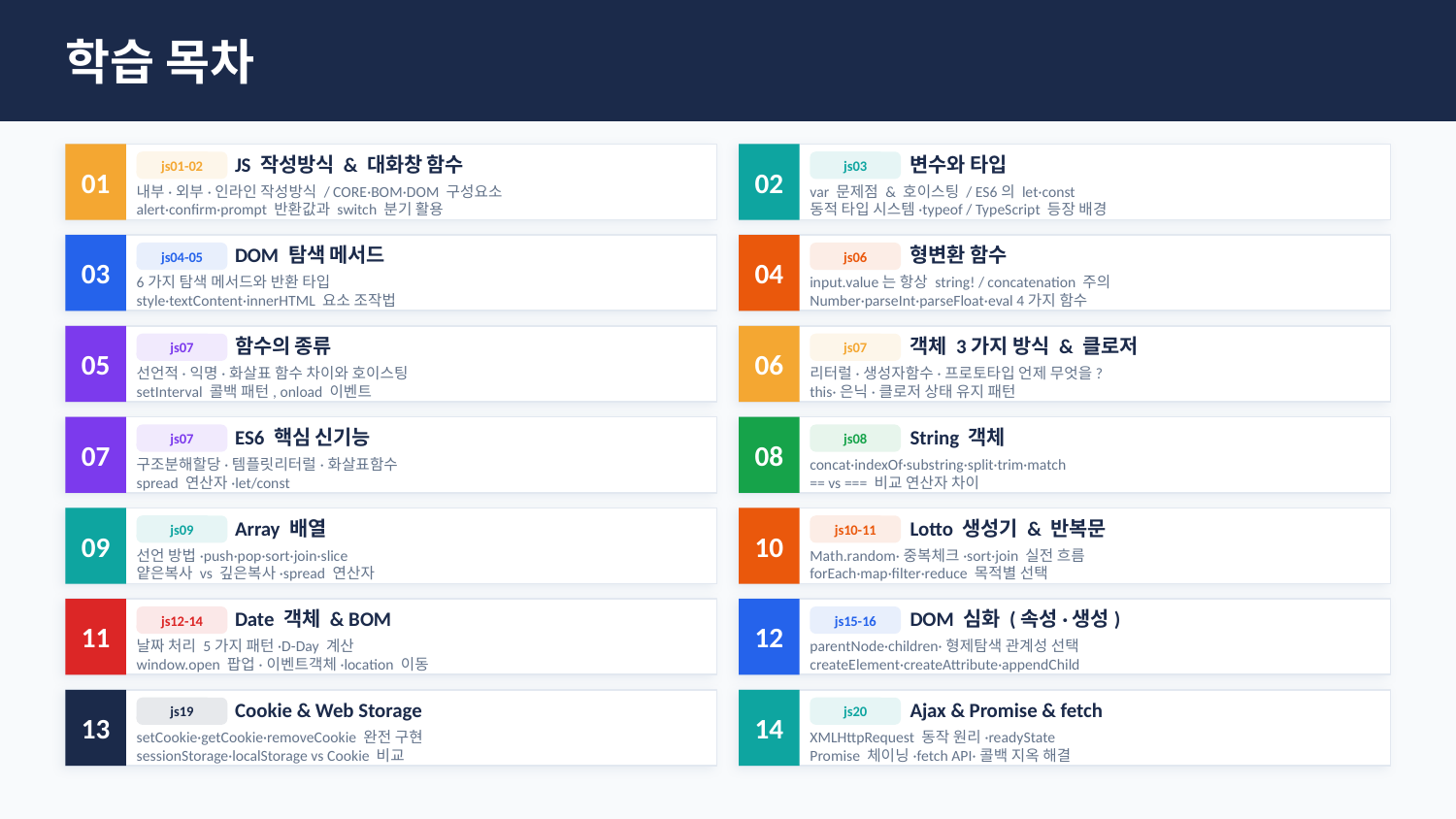

학습 목차

01

02
JS 작성방식 & 대화창 함수
변수와 타입

js01-02

js03
내부·외부·인라인 작성방식 / CORE·BOM·DOM 구성요소
alert·confirm·prompt 반환값과 switch 분기 활용
var 문제점 & 호이스팅 / ES6의 let·const
동적 타입 시스템·typeof / TypeScript 등장 배경

03

04
DOM 탐색 메서드
형변환 함수

js04-05

js06
6가지 탐색 메서드와 반환 타입
style·textContent·innerHTML 요소 조작법
input.value는 항상 string! / concatenation 주의
Number·parseInt·parseFloat·eval 4가지 함수

05

06
함수의 종류
객체 3가지 방식 & 클로저

js07

js07
선언적·익명·화살표 함수 차이와 호이스팅
setInterval 콜백 패턴, onload 이벤트
리터럴·생성자함수·프로토타입 언제 무엇을?
this·은닉·클로저 상태 유지 패턴

07

08
ES6 핵심 신기능
String 객체

js07

js08
구조분해할당·템플릿리터럴·화살표함수
spread 연산자·let/const
concat·indexOf·substring·split·trim·match
== vs === 비교 연산자 차이

09

10
Array 배열
Lotto 생성기 & 반복문

js09

js10-11
선언 방법·push·pop·sort·join·slice
얕은복사 vs 깊은복사·spread 연산자
Math.random·중복체크·sort·join 실전 흐름
forEach·map·filter·reduce 목적별 선택

11

12
Date 객체 & BOM
DOM 심화 (속성·생성)

js12-14

js15-16
날짜 처리 5가지 패턴·D-Day 계산
window.open 팝업·이벤트객체·location 이동
parentNode·children·형제탐색 관계성 선택
createElement·createAttribute·appendChild

13

14
Cookie & Web Storage
Ajax & Promise & fetch

js19

js20
setCookie·getCookie·removeCookie 완전 구현
sessionStorage·localStorage vs Cookie 비교
XMLHttpRequest 동작 원리·readyState
Promise 체이닝·fetch API·콜백 지옥 해결